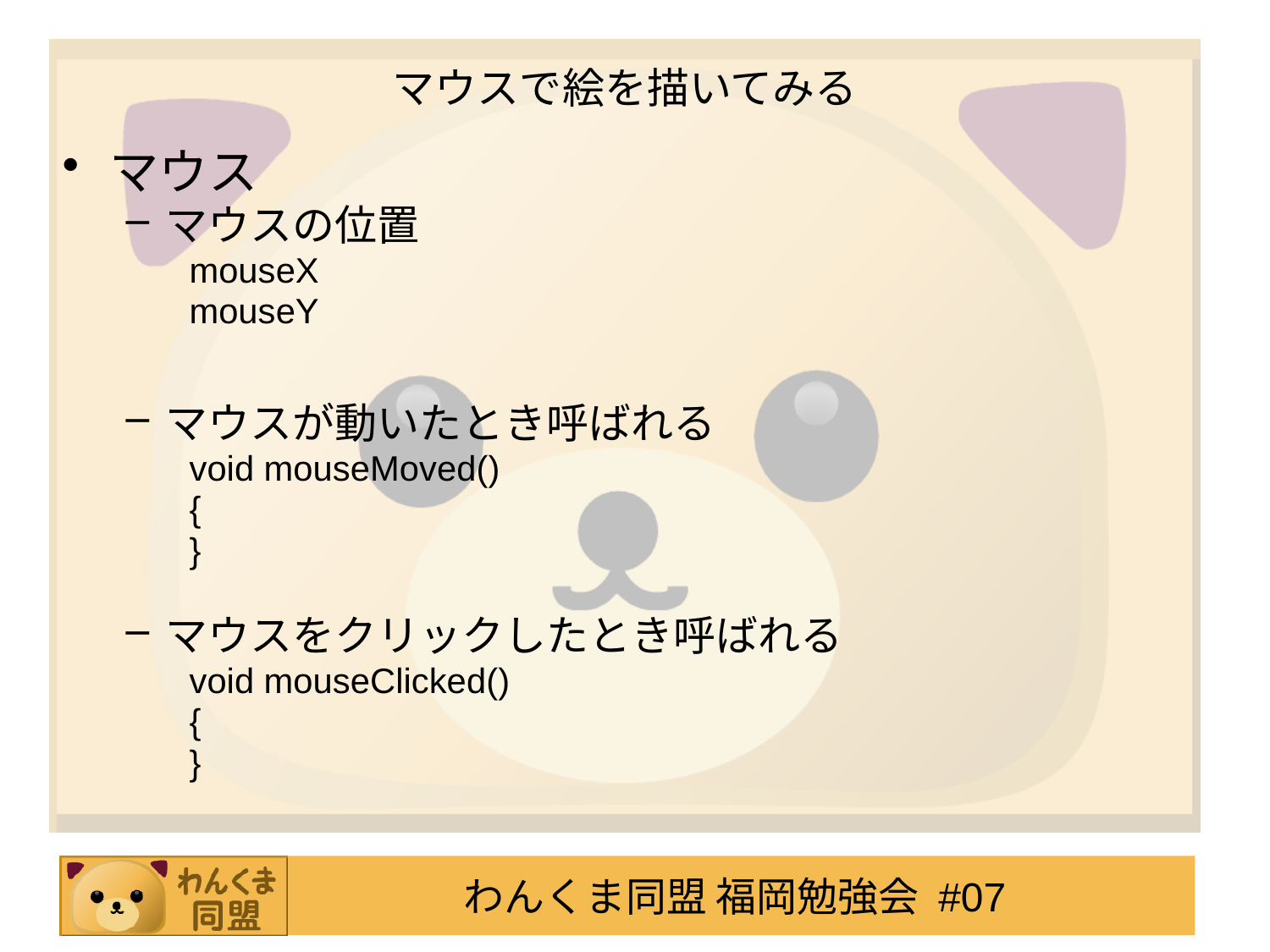

# マウスで絵を描いてみる
マウス
マウスの位置
mouseX
mouseY

マウスが動いたとき呼ばれる
void mouseMoved()
{
}

マウスをクリックしたとき呼ばれる
void mouseClicked()
{
}